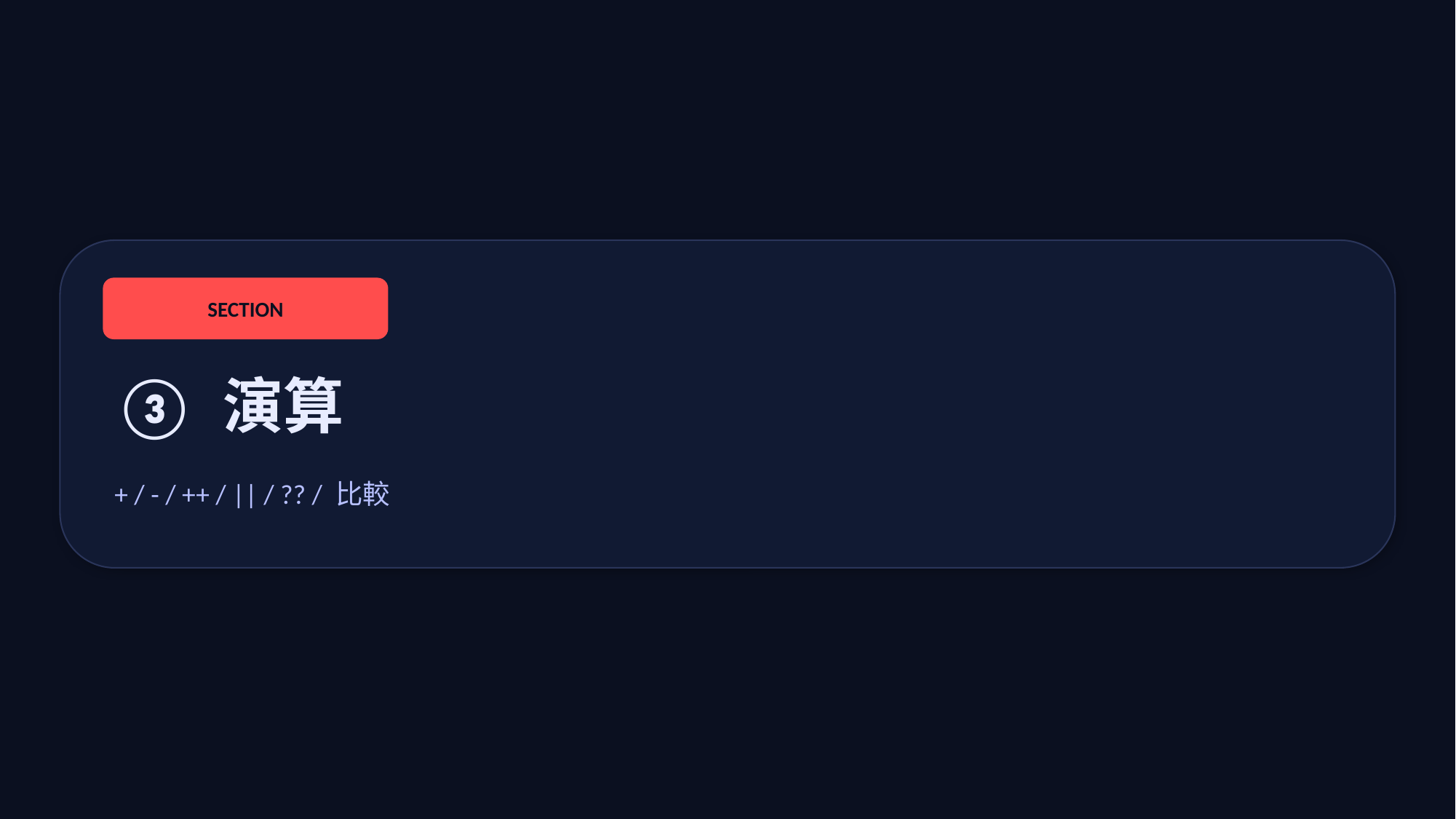

SECTION
③ 演算
+ / - / ++ / || / ?? / 比較